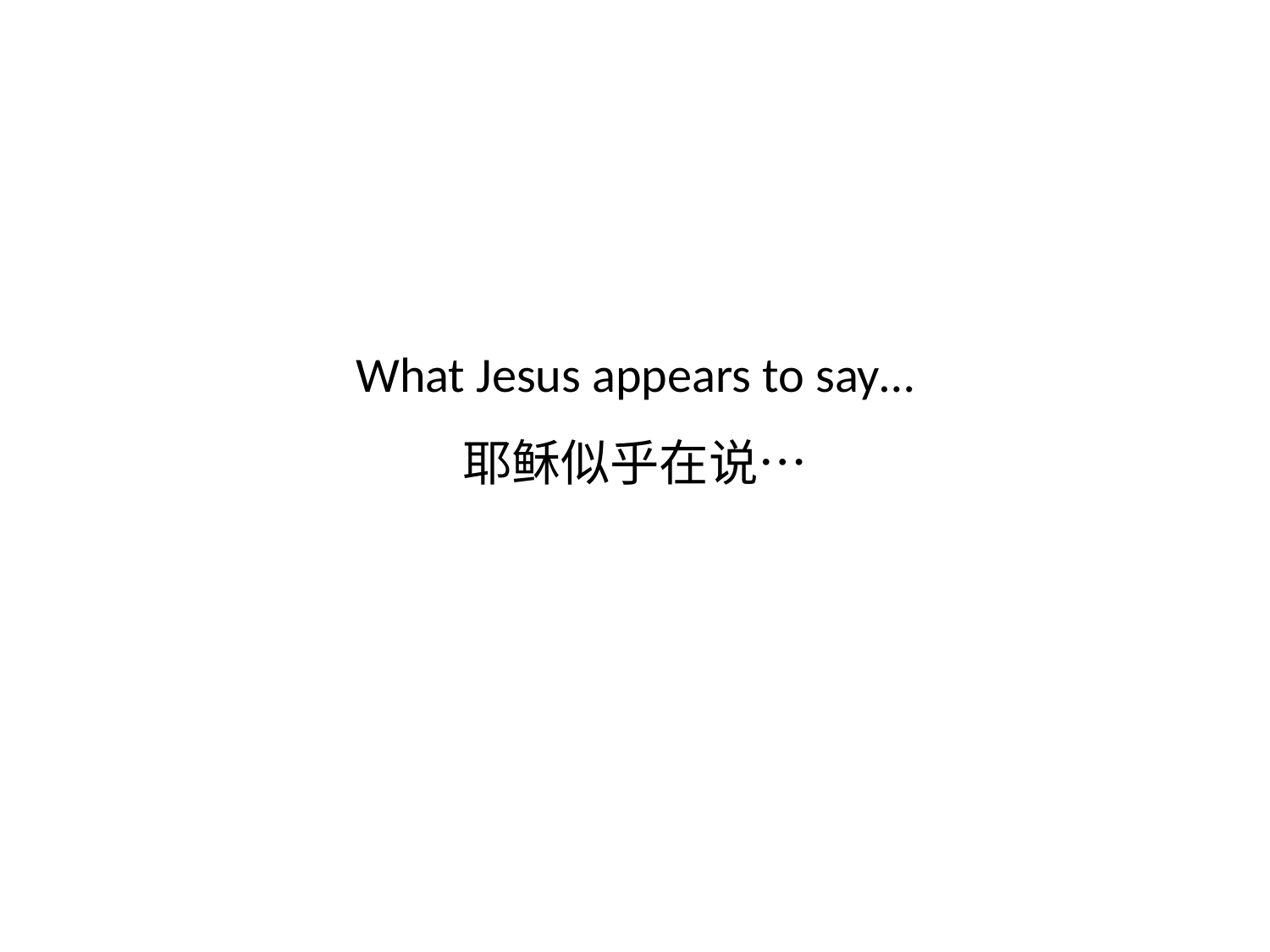

# What Jesus appears to say… 耶稣似乎在说…